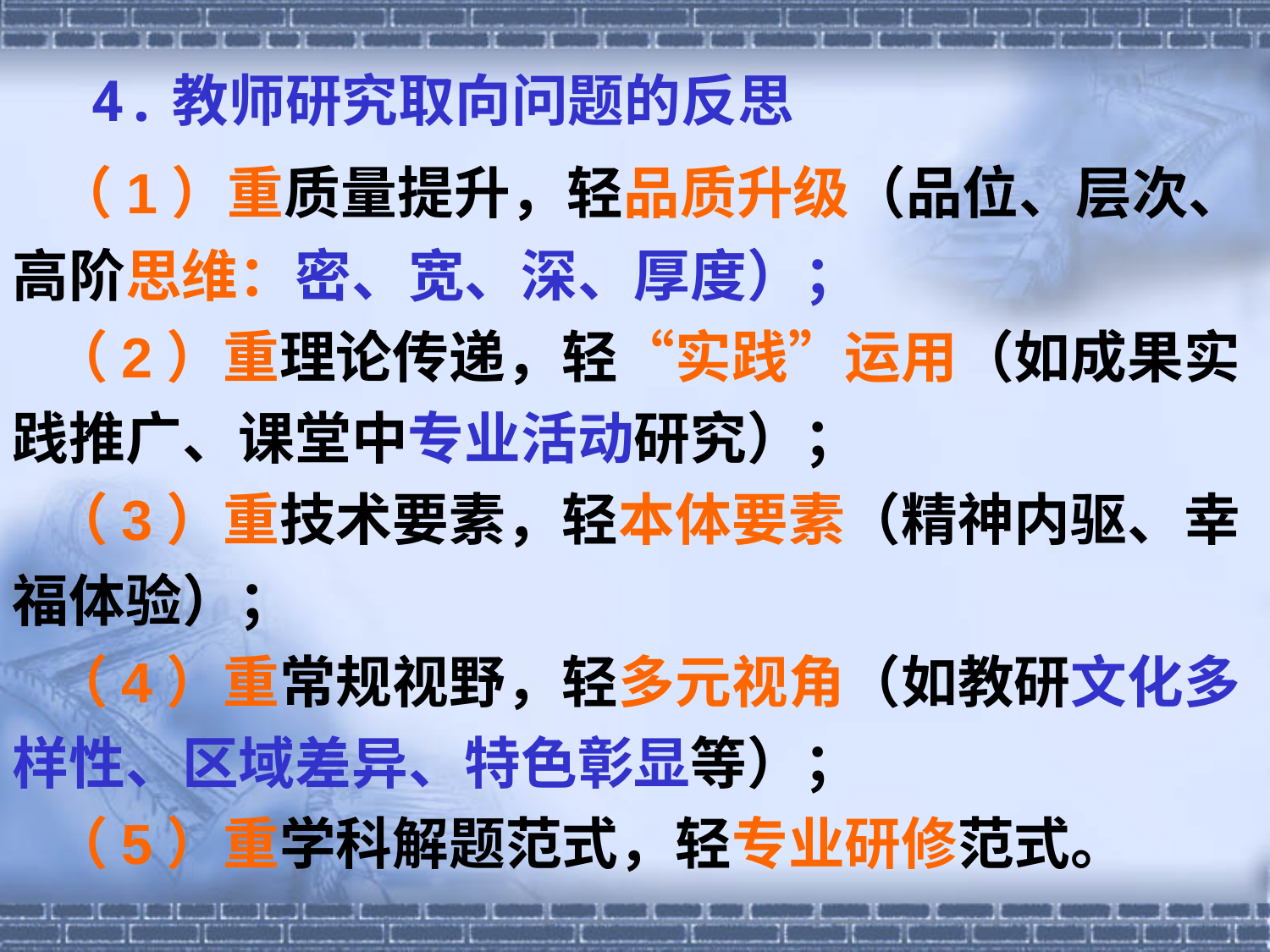

4.教师研究取向问题的反思
  （1）重质量提升，轻品质升级（品位、层次、高阶思维：密、宽、深、厚度）；
  （2）重理论传递，轻“实践”运用（如成果实践推广、课堂中专业活动研究）；
  （3）重技术要素，轻本体要素（精神内驱、幸福体验）；
  （4）重常规视野，轻多元视角（如教研文化多样性、区域差异、特色彰显等）；
  （5）重学科解题范式，轻专业研修范式。